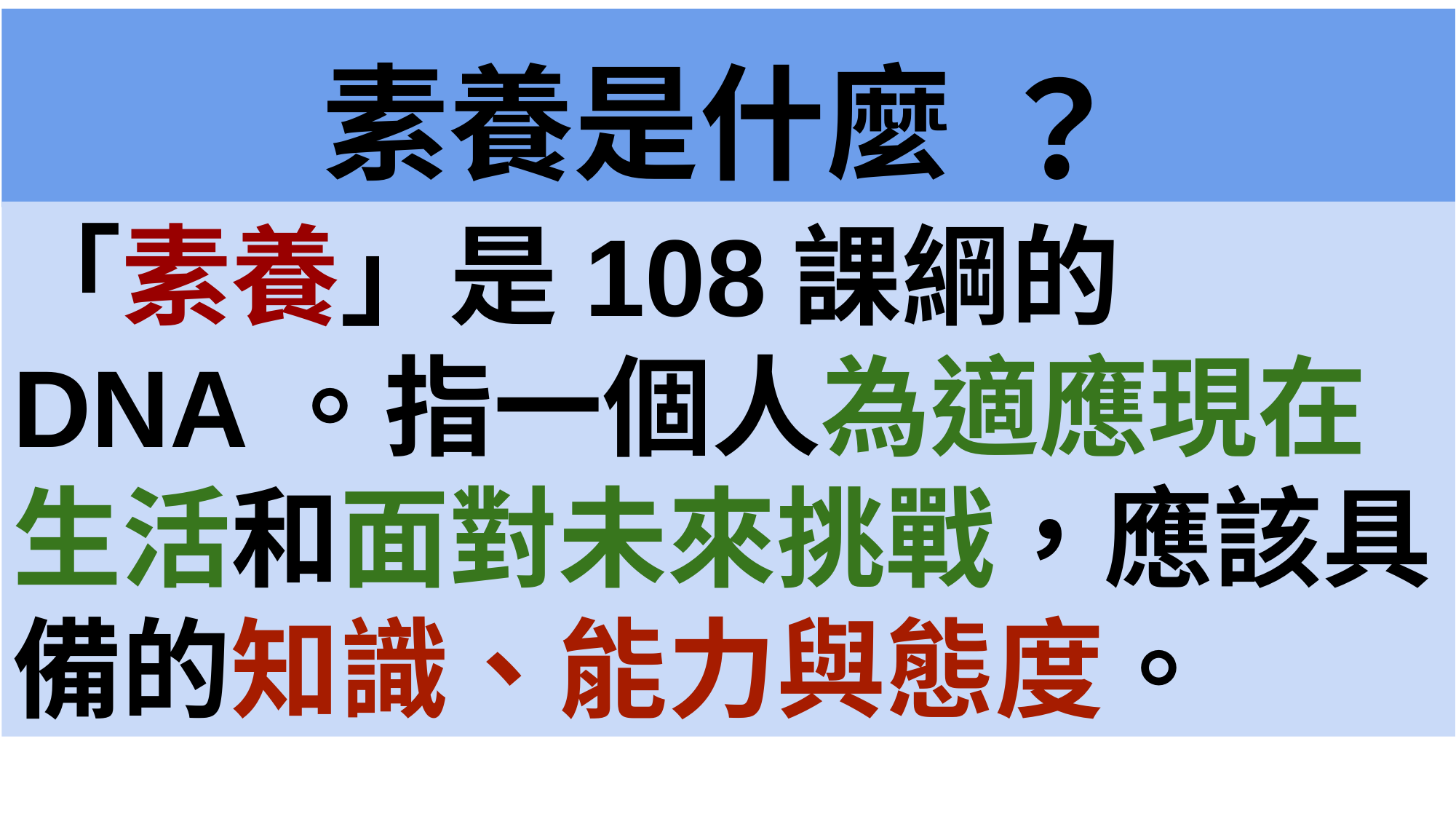

素養是什麼 ﹖
「素養」是108課綱的DNA。指一個人為適應現在生活和面對未來挑戰，應該具備的知識、能力與態度。